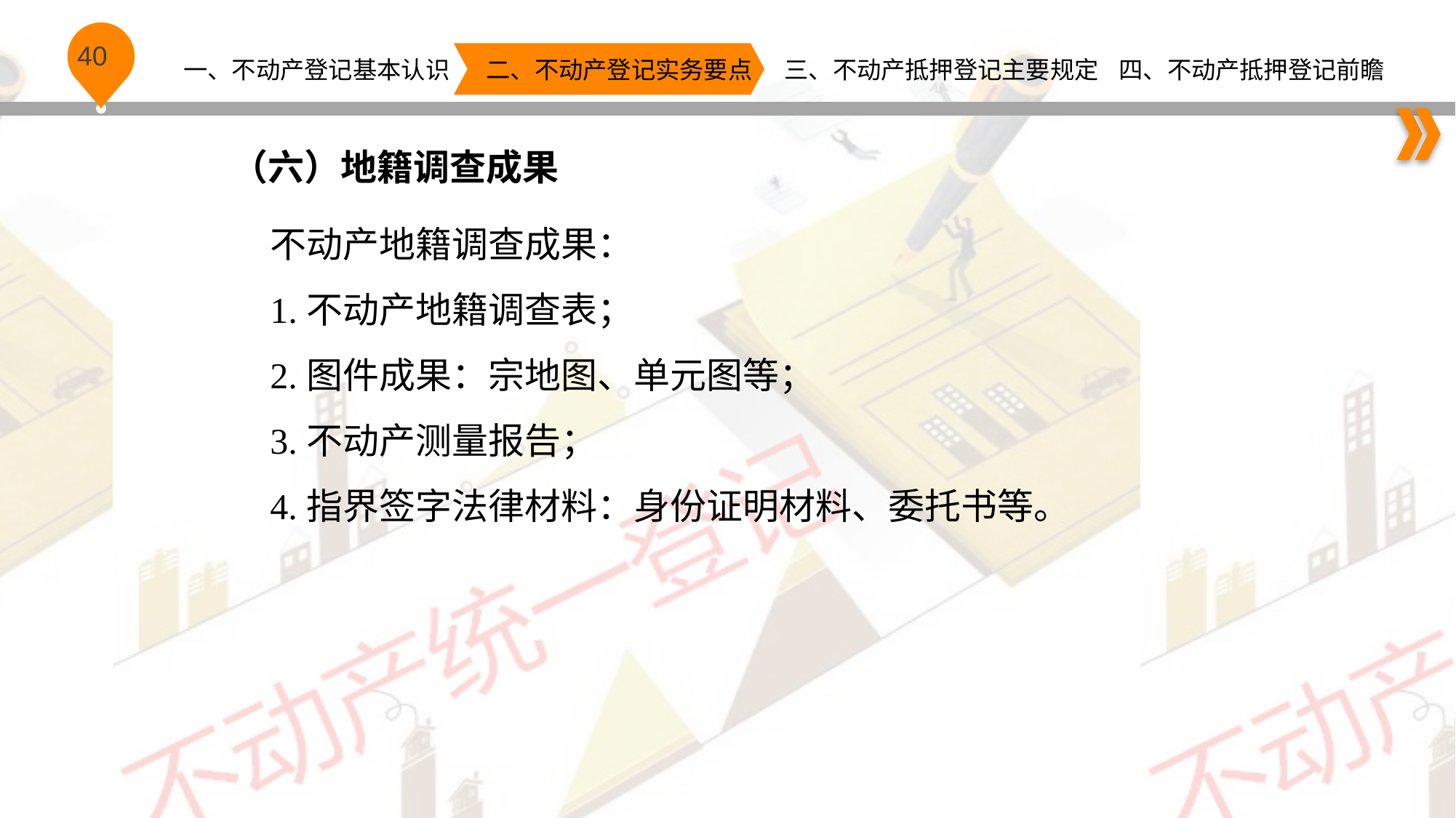

（六）地籍调查成果
不动产地籍调查成果：
1.不动产地籍调查表；
2.图件成果：宗地图、单元图等；
3.不动产测量报告；
4.指界签字法律材料：身份证明材料、委托书等。